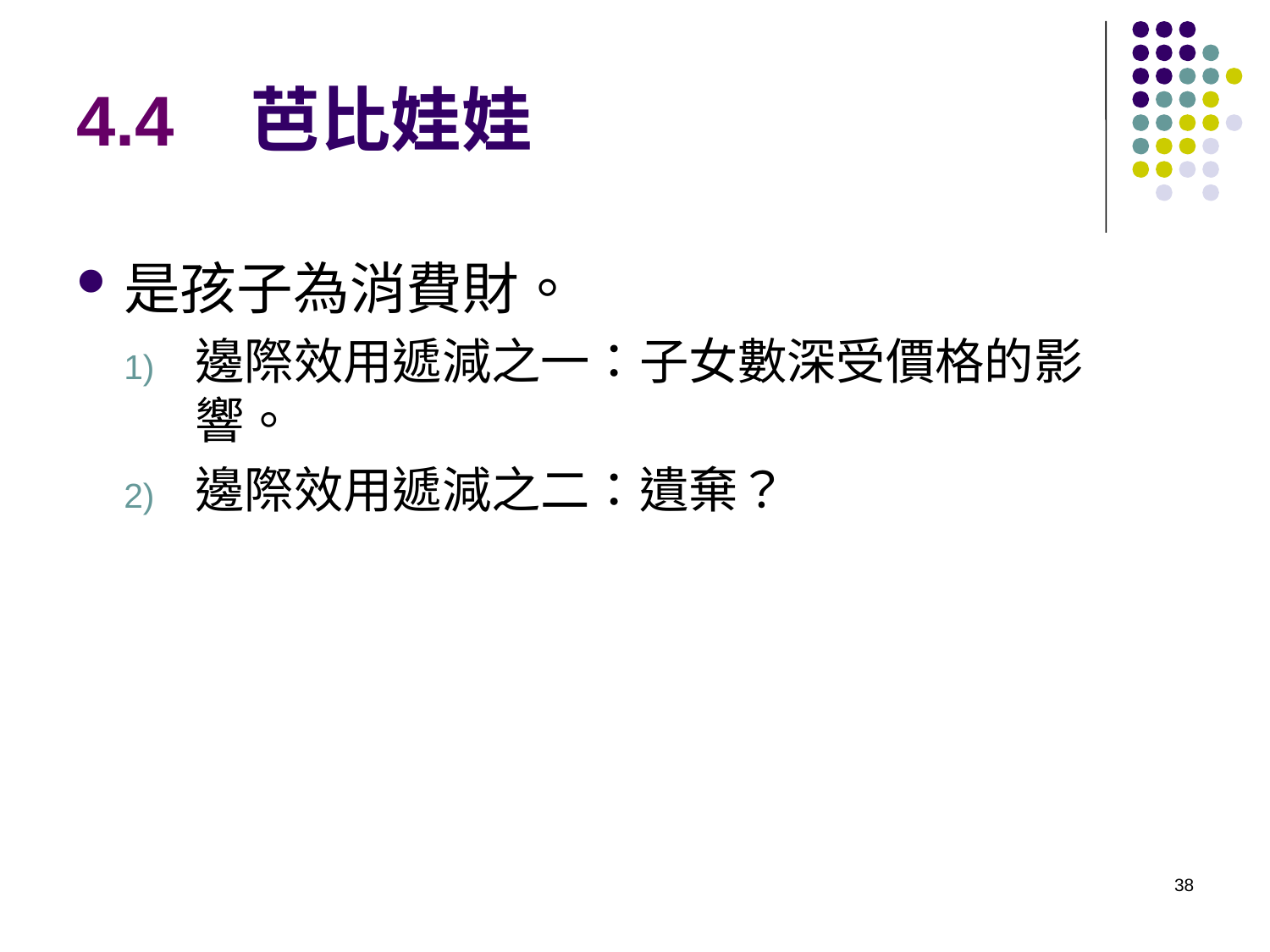

# 4.4   芭比娃娃
是孩子為消費財。
邊際效用遞減之一：子女數深受價格的影響。
邊際效用遞減之二：遺棄？
38